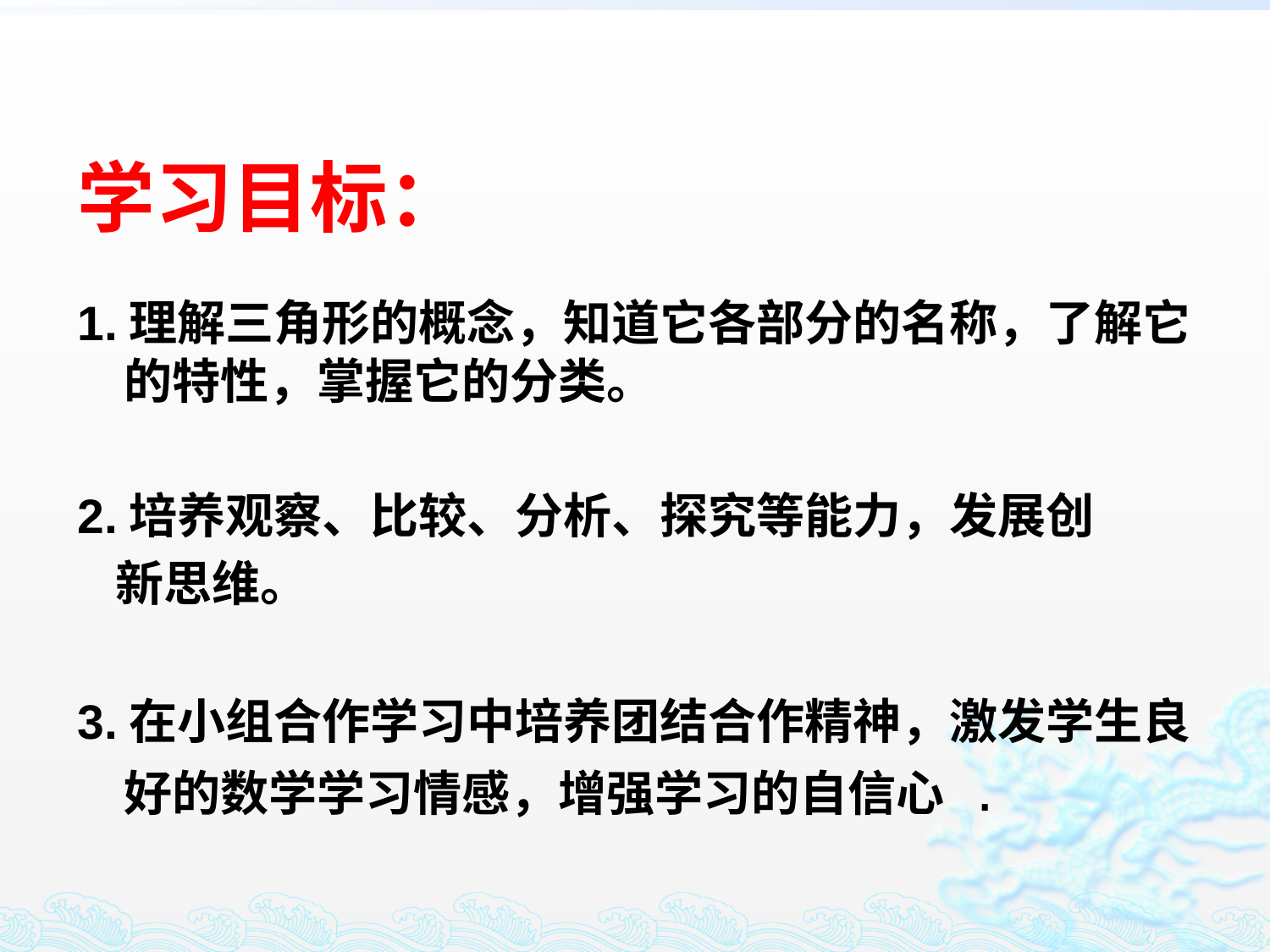

# 学习目标：
1.理解三角形的概念，知道它各部分的名称，了解它的特性，掌握它的分类。

2.培养观察、比较、分析、探究等能力，发展创
  新思维。

3.在小组合作学习中培养团结合作精神，激发学生良好的数学学习情感，增强学习的自信心 .